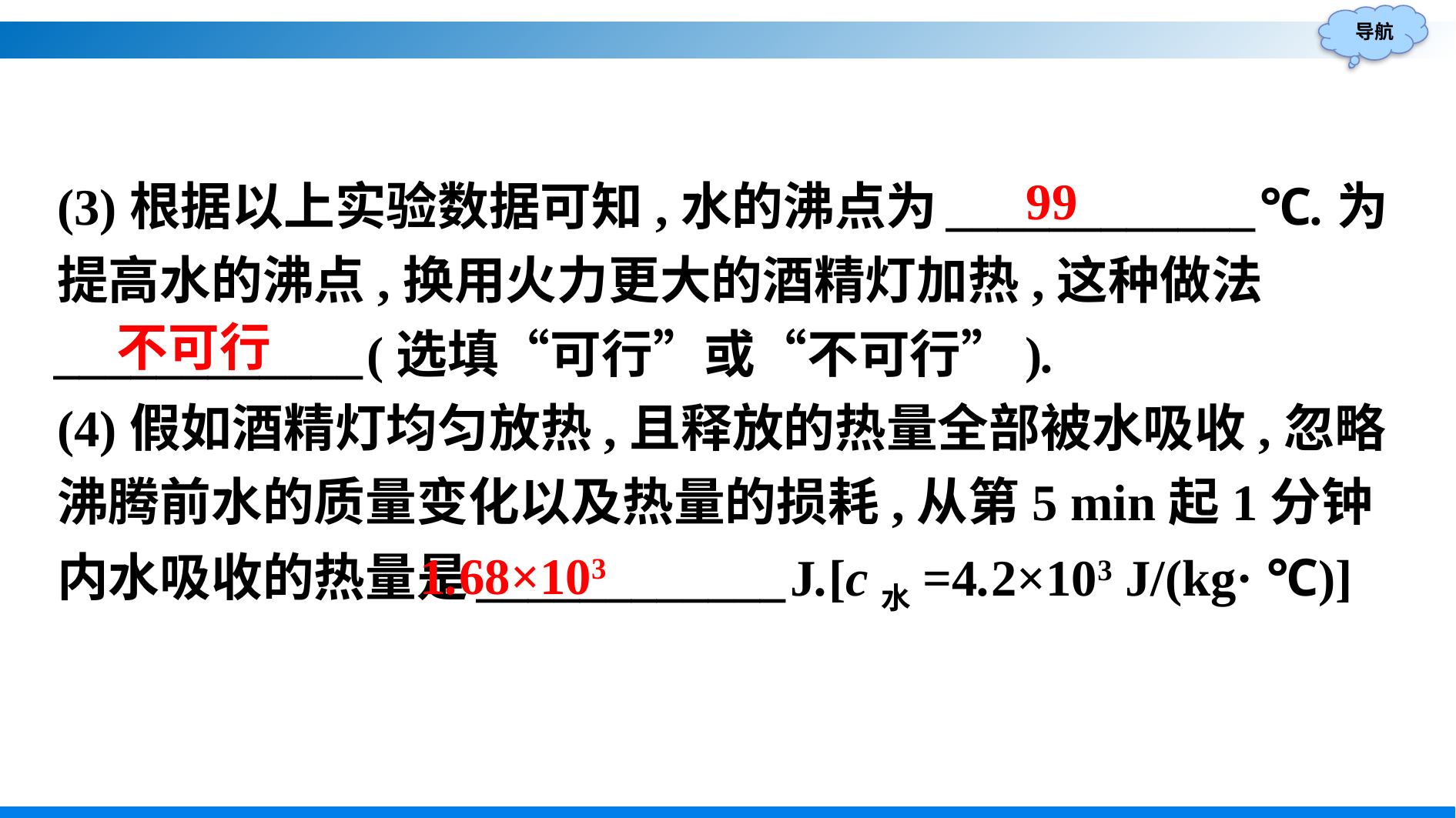

(3)根据以上实验数据可知,水的沸点为____________℃.为提高水的沸点,换用火力更大的酒精灯加热,这种做法____________(选填“可行”或“不可行”).
(4)假如酒精灯均匀放热,且释放的热量全部被水吸收,忽略沸腾前水的质量变化以及热量的损耗,从第5 min起1分钟内水吸收的热量是____________J.[c水=4.2×103 J/(kg· ℃)]
99
不可行
1.68×103